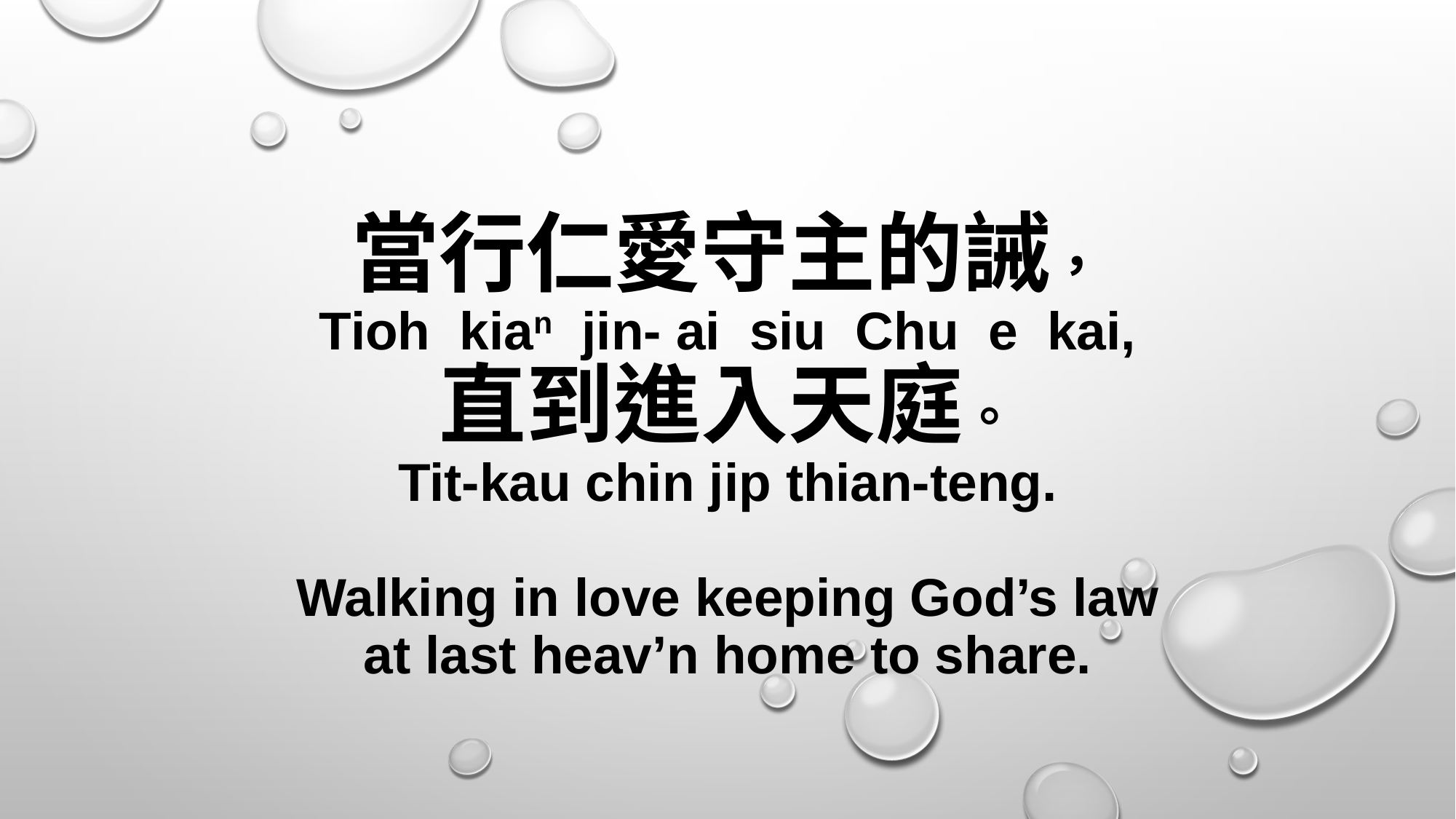

# 當行仁愛守主的誡， Tioh  kian  jin- ai  siu  Chu  e  kai, 直到進入天庭。 Tit-kau chin jip thian-teng. Walking in love keeping God’s law at last heav’n home to share.